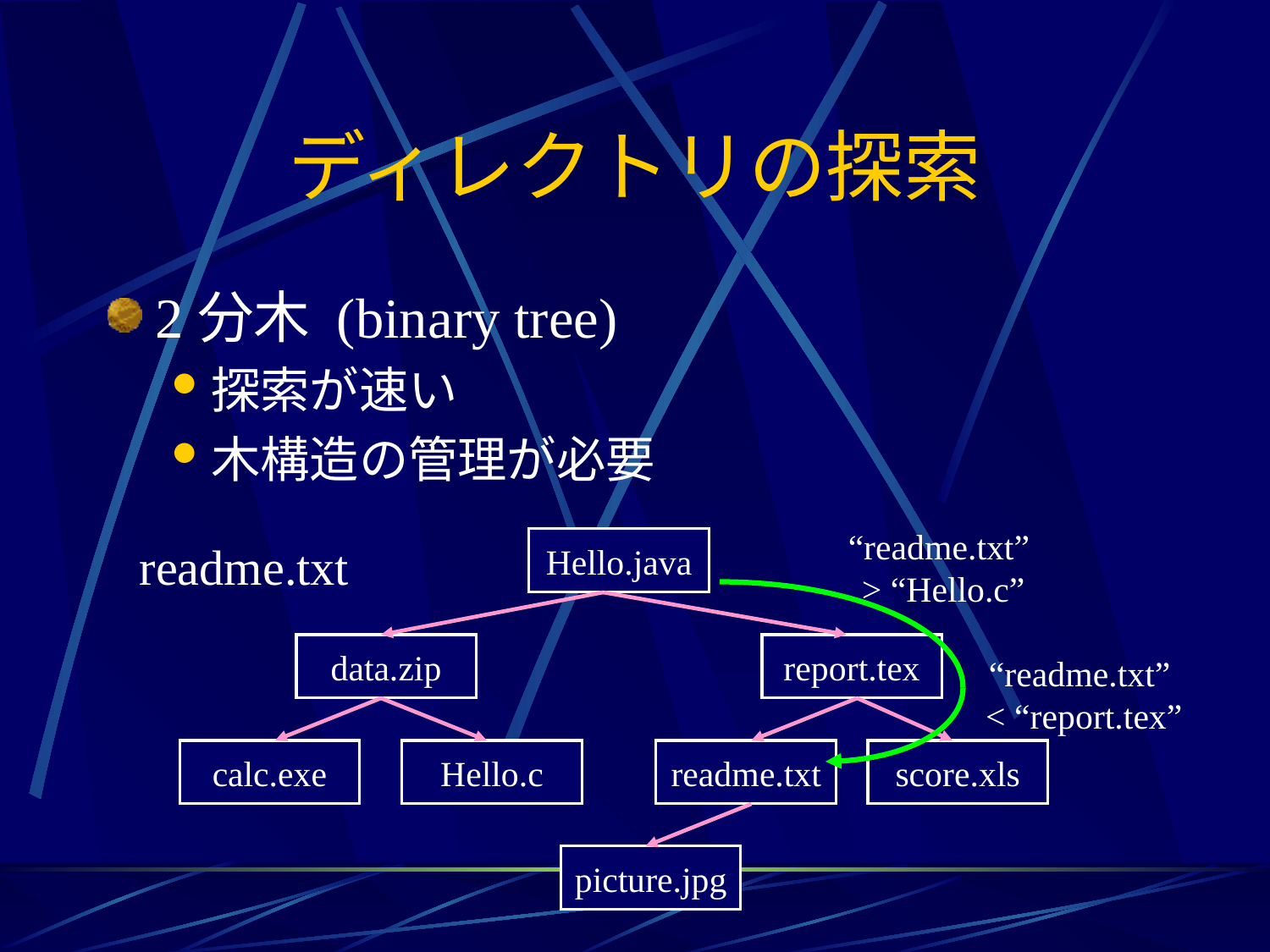

# ディレクトリの探索
2分木 (binary tree)
探索が速い
木構造の管理が必要
“readme.txt”
> “Hello.c”

“readme.txt”
< “report.tex”

readme.txt
Hello.java

data.zip
report.tex

calc.exe
Hello.c
readme.txt
score.xls

picture.jpg